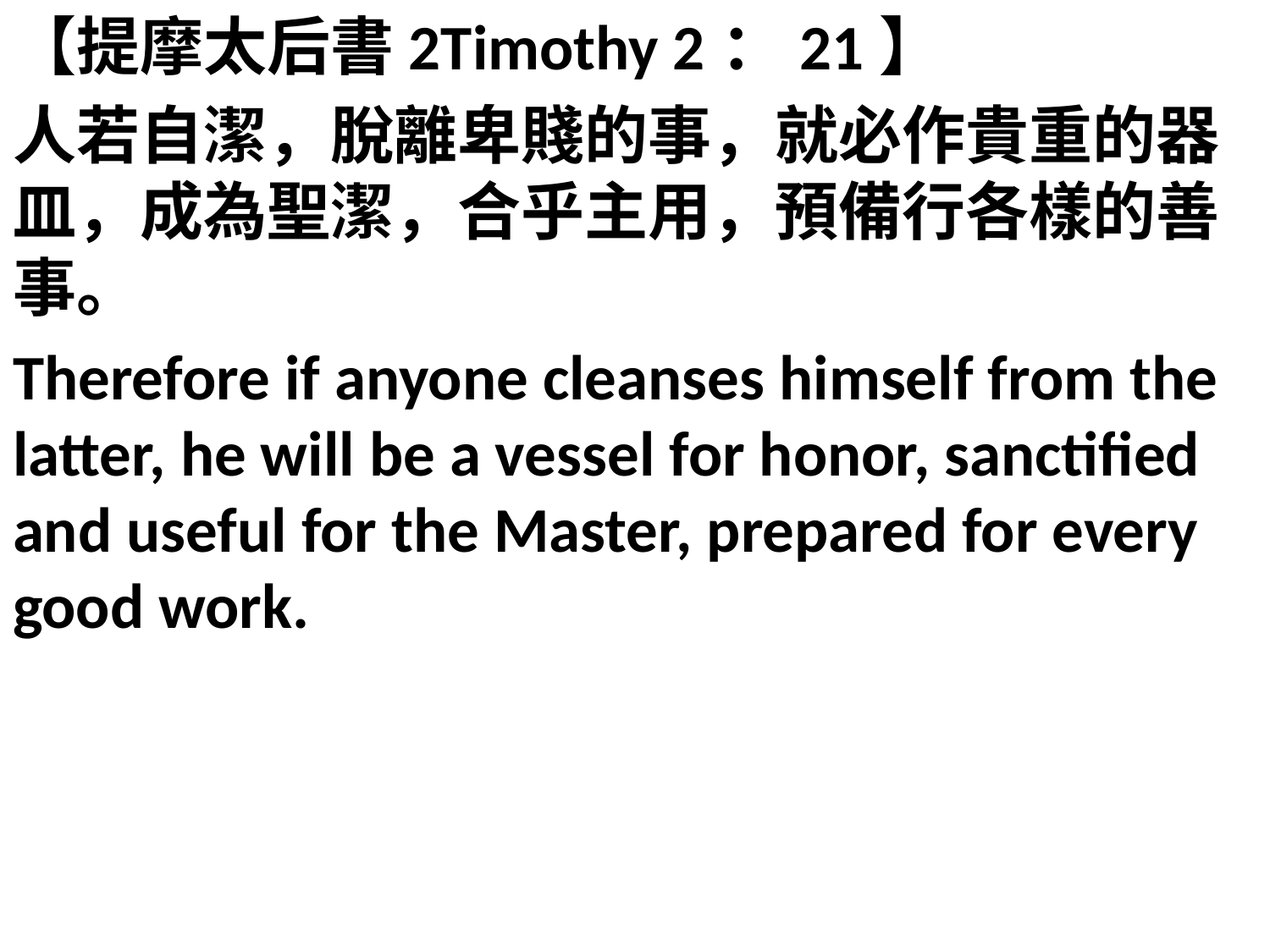

【提摩太后書2Timothy 2：21】
人若自潔，脫離卑賤的事，就必作貴重的器皿，成為聖潔，合乎主用，預備行各樣的善事。
Therefore if anyone cleanses himself from the latter, he will be a vessel for honor, sanctified and useful for the Master, prepared for every good work.